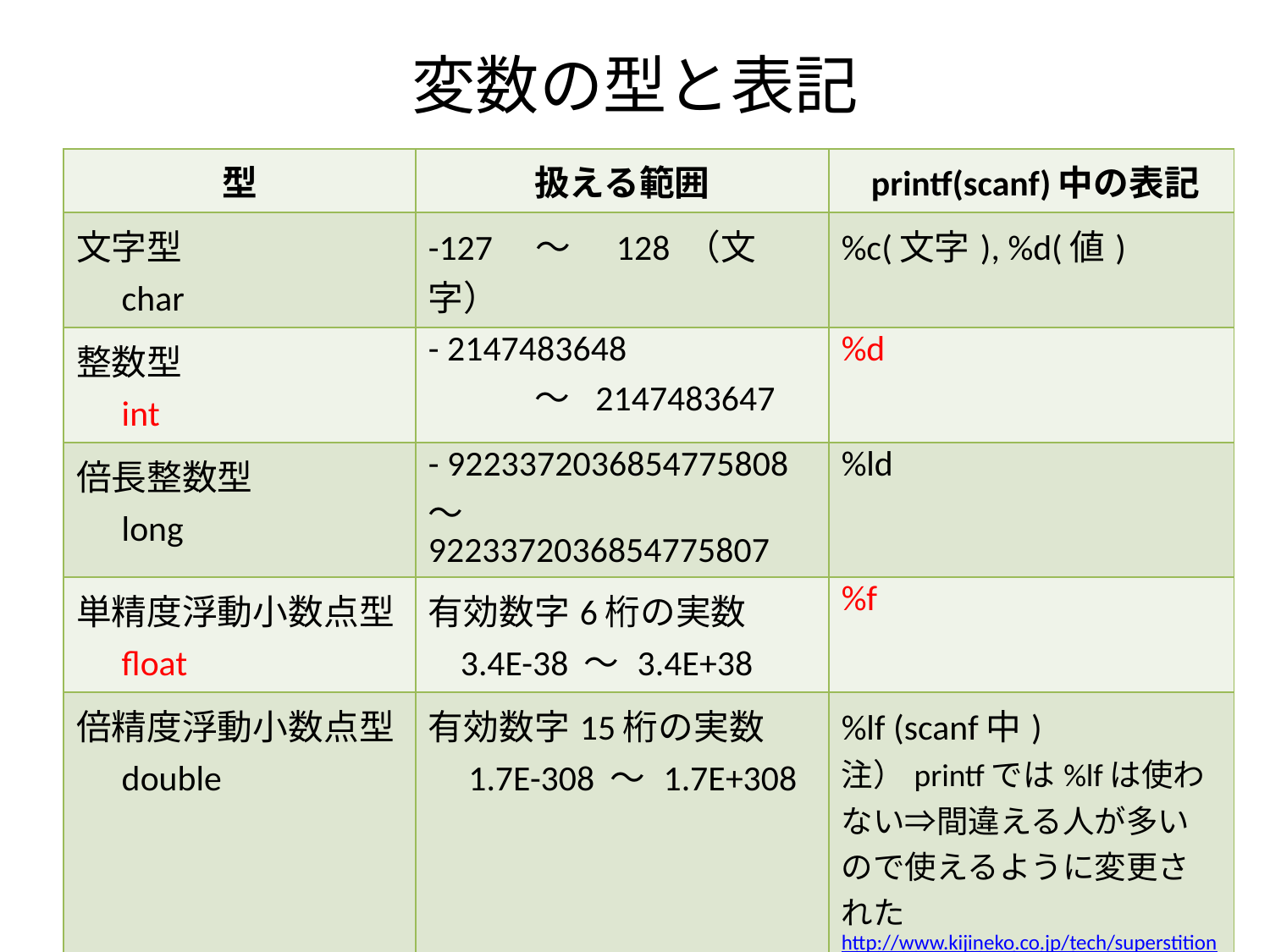

# 変数の型と表記
| 型 | 扱える範囲 | printf(scanf)中の表記 |
| --- | --- | --- |
| 文字型 　char | -127　〜　128 （文字） | %c(文字), %d(値) |
| 整数型 　int | - 2147483648 　　　〜 2147483647 | %d |
| 倍長整数型 　long | - 9223372036854775808 〜 9223372036854775807 | %ld |
| 単精度浮動小数点型 　float | 有効数字6桁の実数 3.4E-38 〜 3.4E+38 | %f |
| 倍精度浮動小数点型 　double | 有効数字15桁の実数 1.7E-308 〜 1.7E+308 | %lf (scanf中) 注）printfでは%lfは使わない⇒間違える人が多いので使えるように変更されたhttp://www.kijineko.co.jp/tech/superstitions/printf-format-for-double.html |